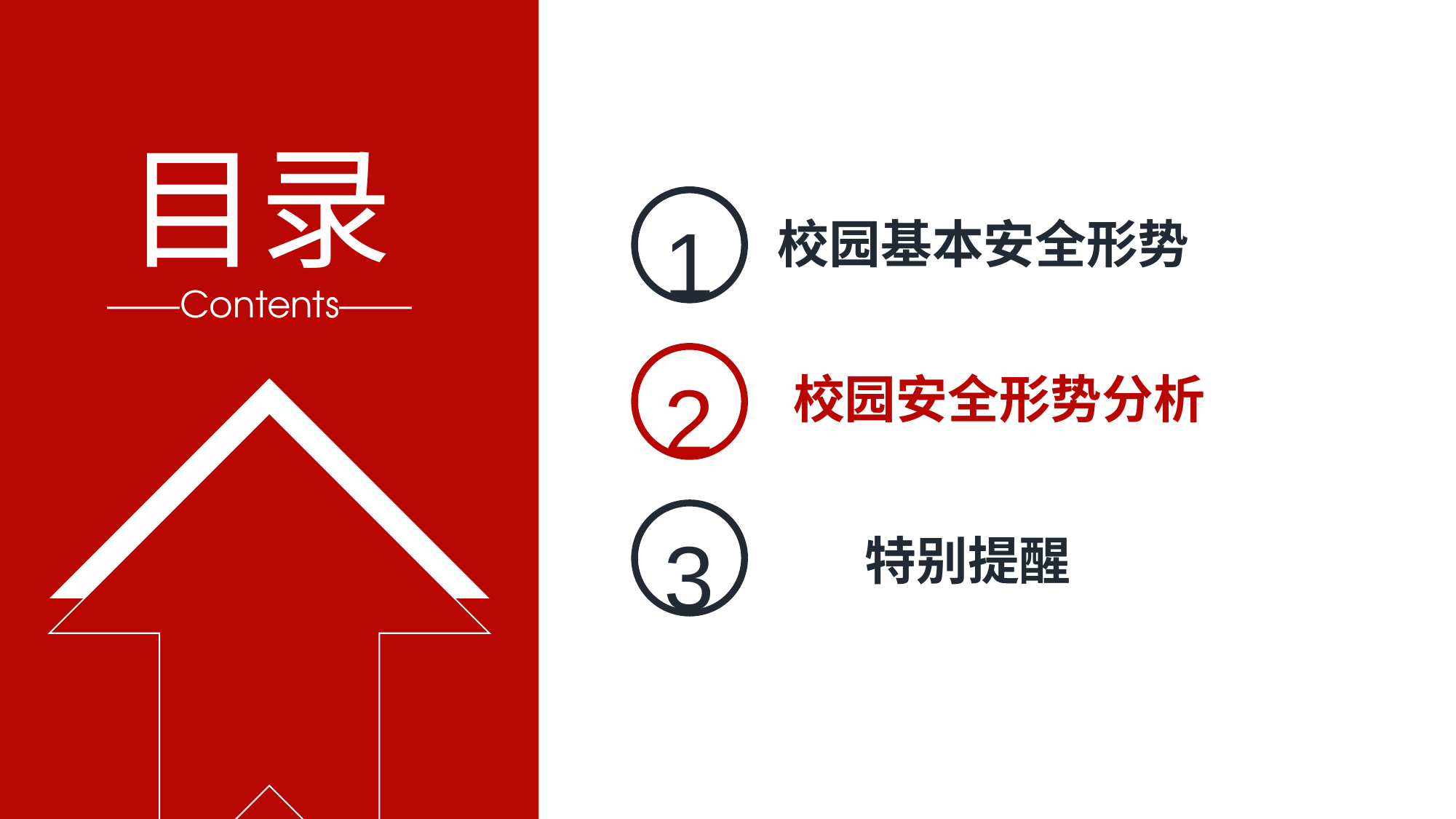

目录
1
校园基本安全形势
——Contents——
2
 校园安全形势分析

3
       特别提醒